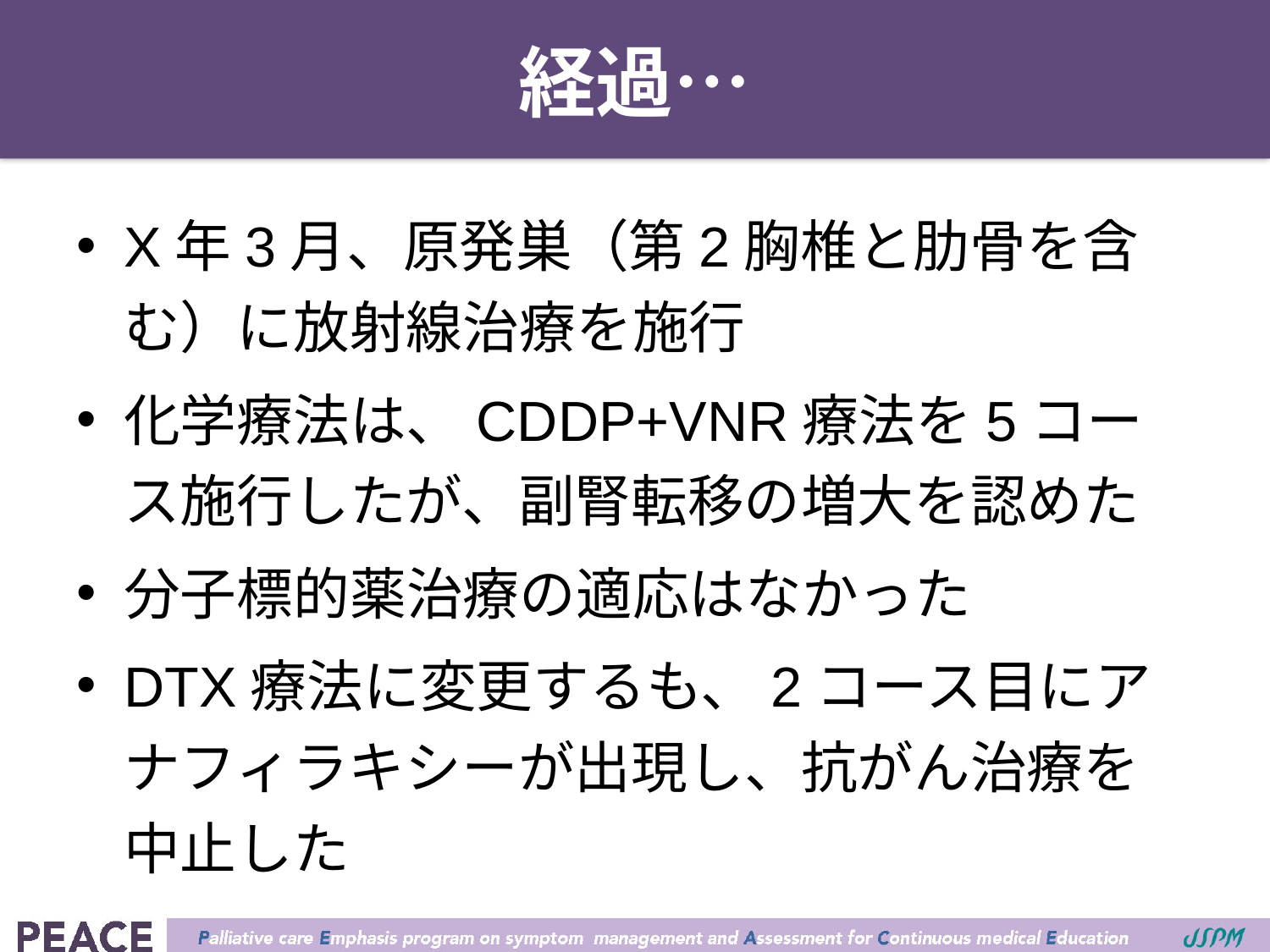

# 経過…
X年3月、原発巣（第2胸椎と肋骨を含む）に放射線治療を施行
化学療法は、CDDP+VNR療法を5コース施行したが、副腎転移の増大を認めた
分子標的薬治療の適応はなかった
DTX療法に変更するも、2コース目にアナフィラキシーが出現し、抗がん治療を中止した